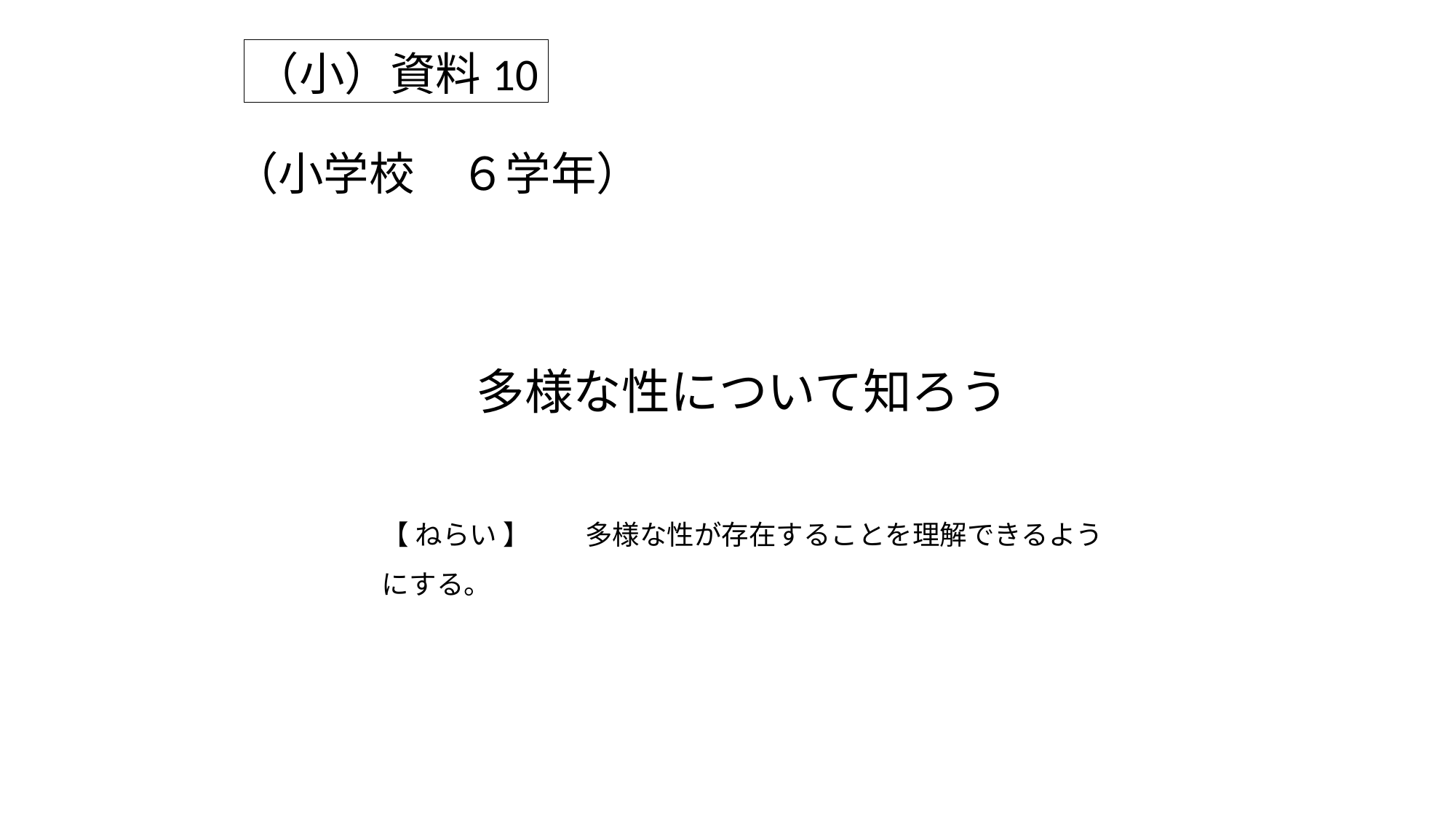

（小）資料10
# （小学校　６学年）
多様な性について知ろう
【 ねらい 】　　多様な性が存在することを理解できるようにする。